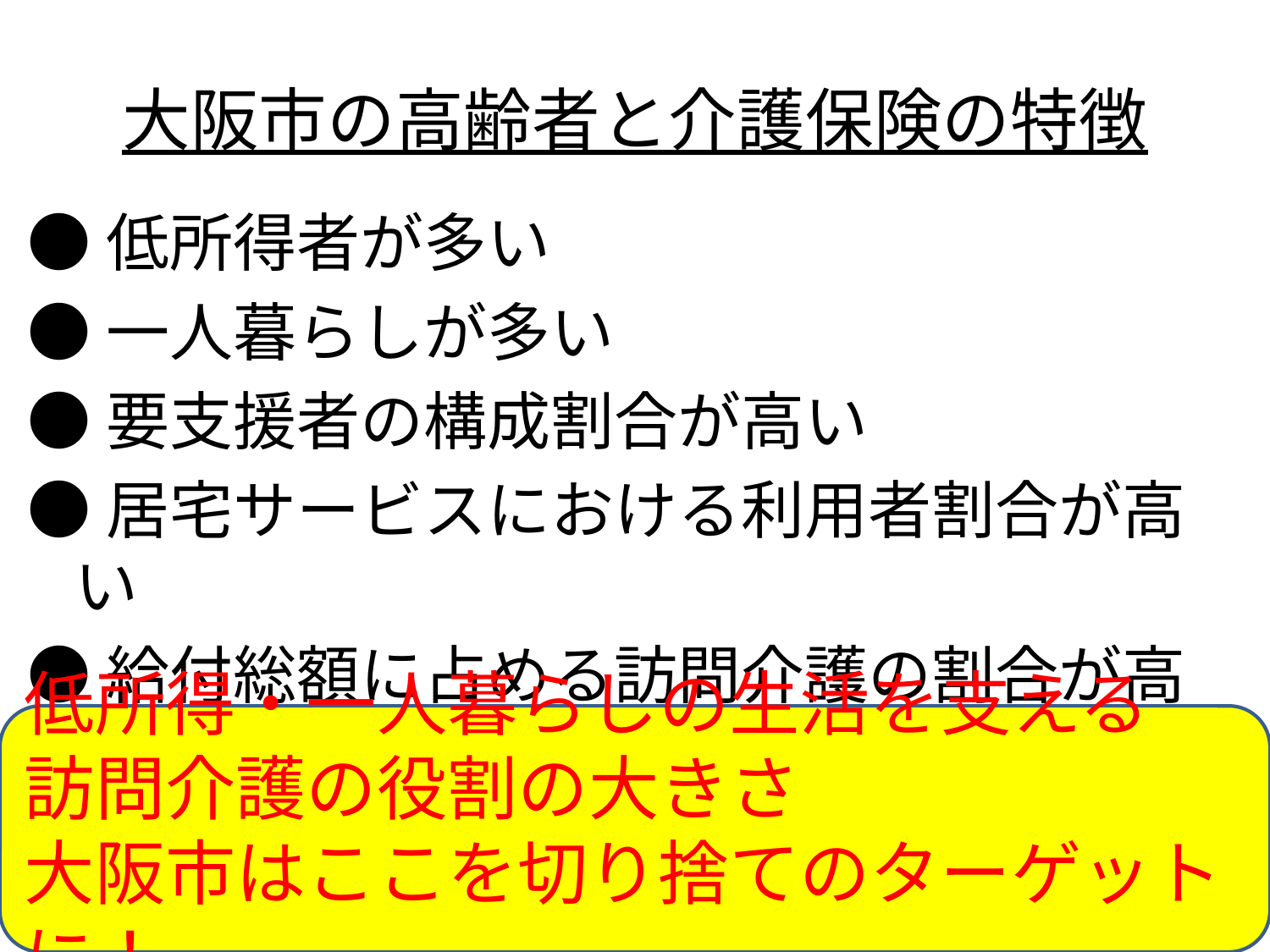

# 大阪市の高齢者と介護保険の特徴
●低所得者が多い
●一人暮らしが多い
●要支援者の構成割合が高い
●居宅サービスにおける利用者割合が高い
●給付総額に占める訪問介護の割合が高い

低所得・一人暮らしの生活を支える
訪問介護の役割の大きさ
大阪市はここを切り捨てのターゲットに！